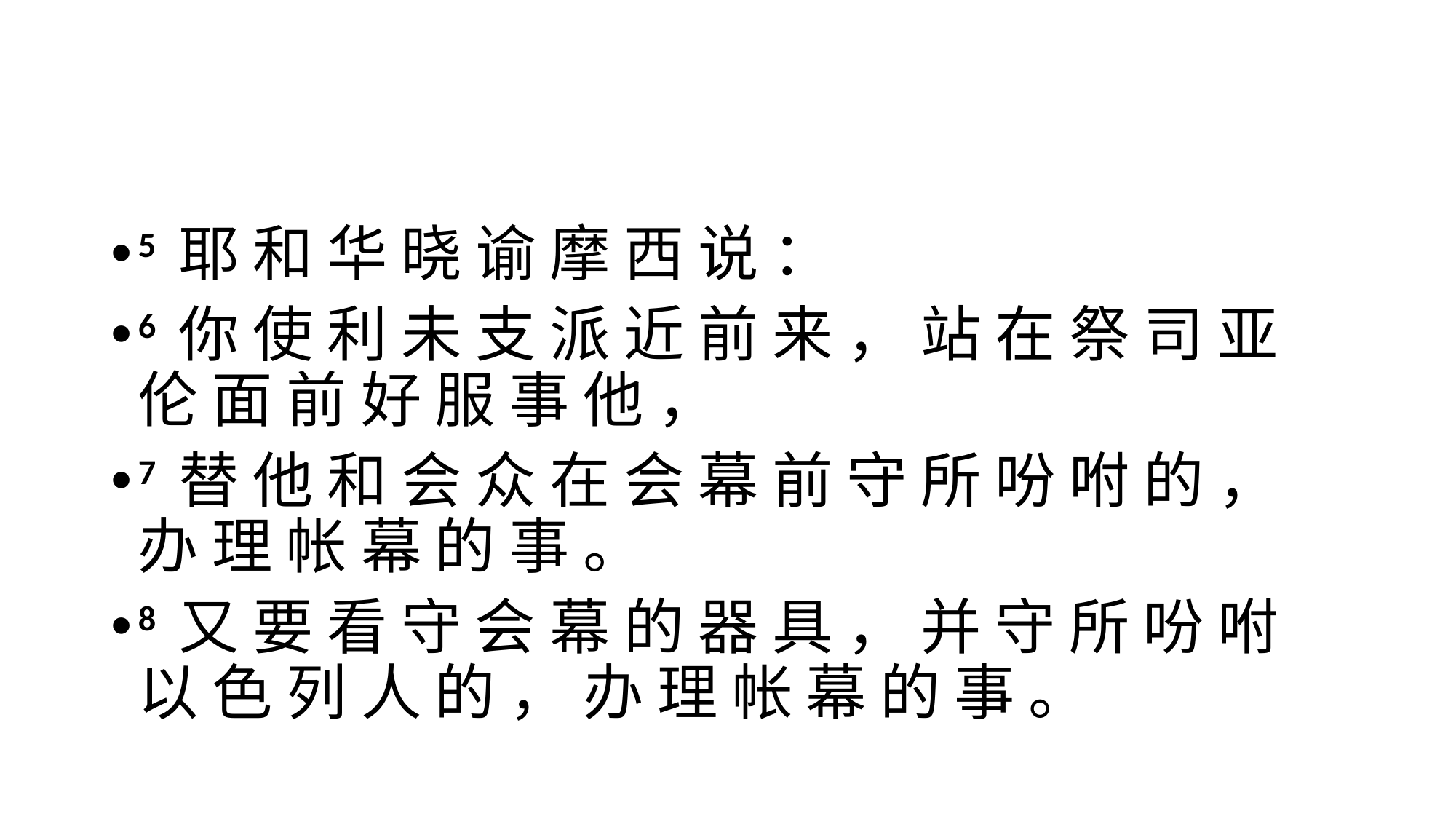

#
5 耶 和 华 晓 谕 摩 西 说 ：
6 你 使 利 未 支 派 近 前 来 ， 站 在 祭 司 亚 伦 面 前 好 服 事 他 ，
7 替 他 和 会 众 在 会 幕 前 守 所 吩 咐 的 ， 办 理 帐 幕 的 事 。
8 又 要 看 守 会 幕 的 器 具 ， 并 守 所 吩 咐 以 色 列 人 的 ， 办 理 帐 幕 的 事 。